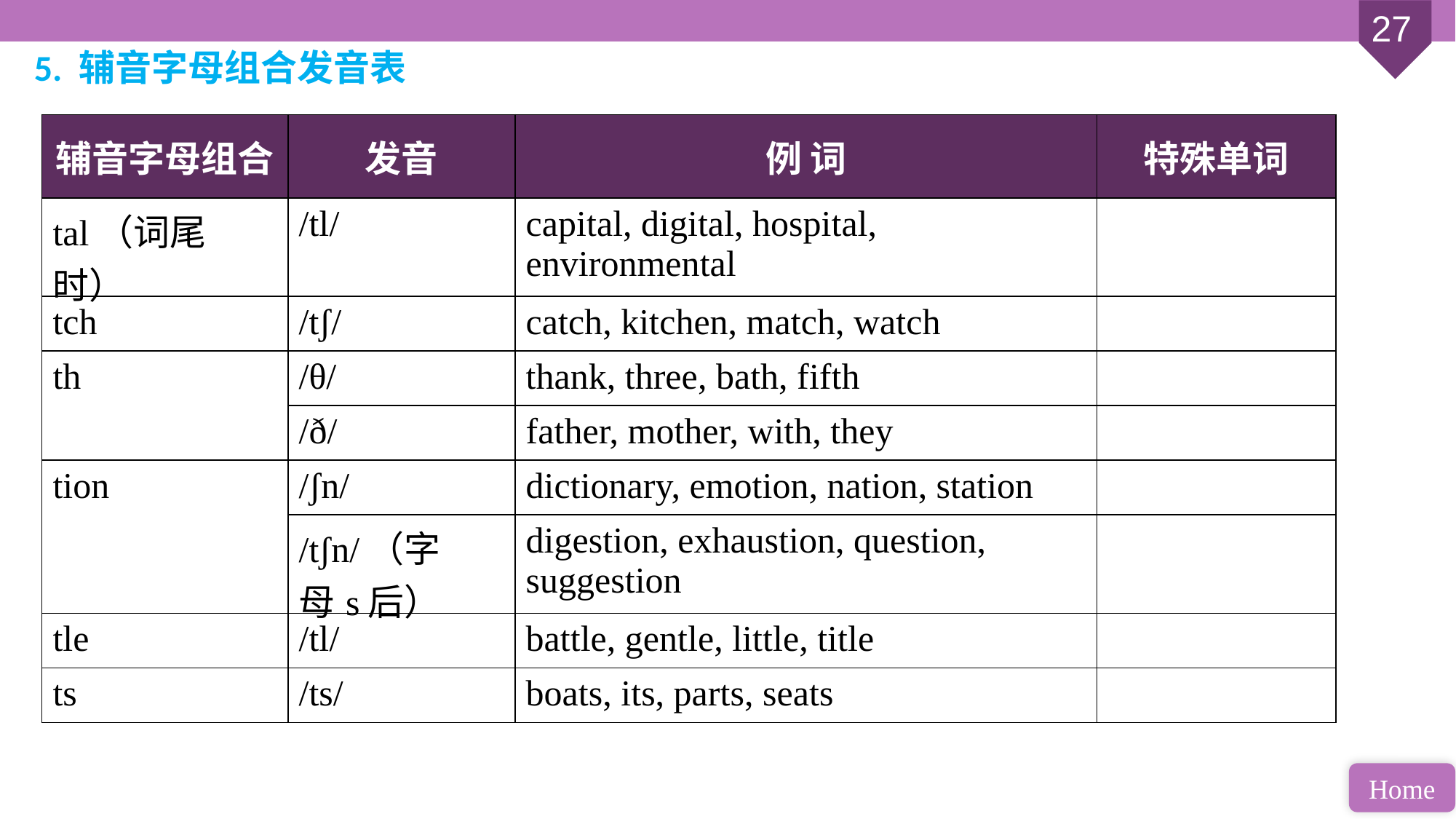

5. 辅音字母组合发音表
| 辅音字母组合 | 发音 | 例 词 | 特殊单词 |
| --- | --- | --- | --- |
| tal（词尾时） | /tl/ | capital, digital, hospital, environmental |  |
| tch | /tʃ/ | catch, kitchen, match, watch |  |
| th | /θ/ | thank, three, bath, fifth |  |
|  | /ð/ | father, mother, with, they |  |
| tion | /ʃn/ | dictionary, emotion, nation, station |  |
|  | /tʃn/（字 母s后） | digestion, exhaustion, question, suggestion |  |
| tle | /tl/ | battle, gentle, little, title |  |
| ts | /ts/ | boats, its, parts, seats |  |